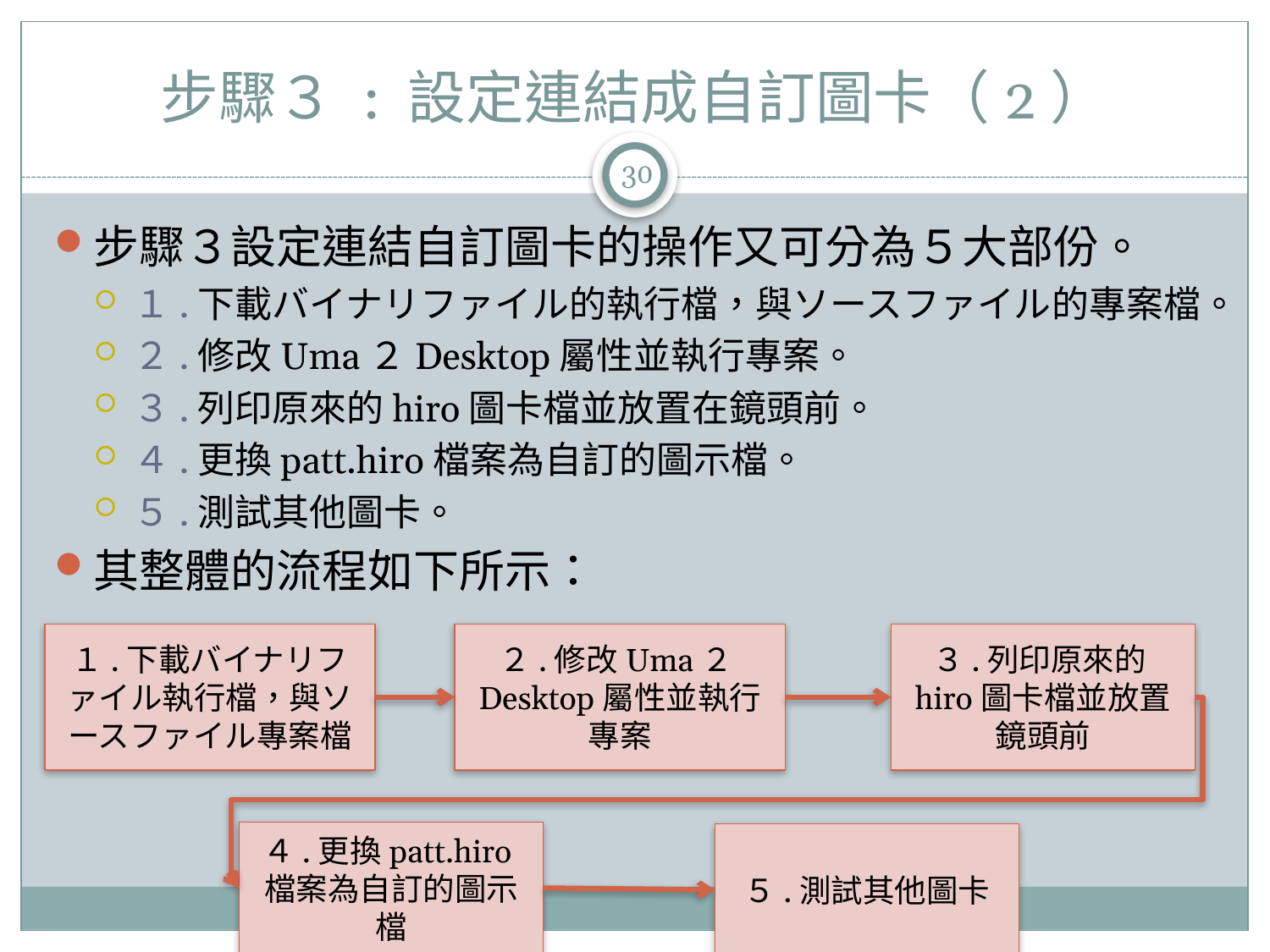

# 步驟３ : 設定連結成自訂圖卡（2）
30
步驟３設定連結自訂圖卡的操作又可分為５大部份。
１.下載バイナリファイル的執行檔，與ソースファイル的專案檔。
２.修改Uma２Desktop屬性並執行專案。
３.列印原來的hiro圖卡檔並放置在鏡頭前。
４.更換patt.hiro檔案為自訂的圖示檔。
５.測試其他圖卡。
其整體的流程如下所示：
１.下載バイナリファイル執行檔，與ソースファイル專案檔
２.修改Uma２Desktop屬性並執行專案
３.列印原來的hiro圖卡檔並放置鏡頭前
４.更換patt.hiro檔案為自訂的圖示檔
５.測試其他圖卡